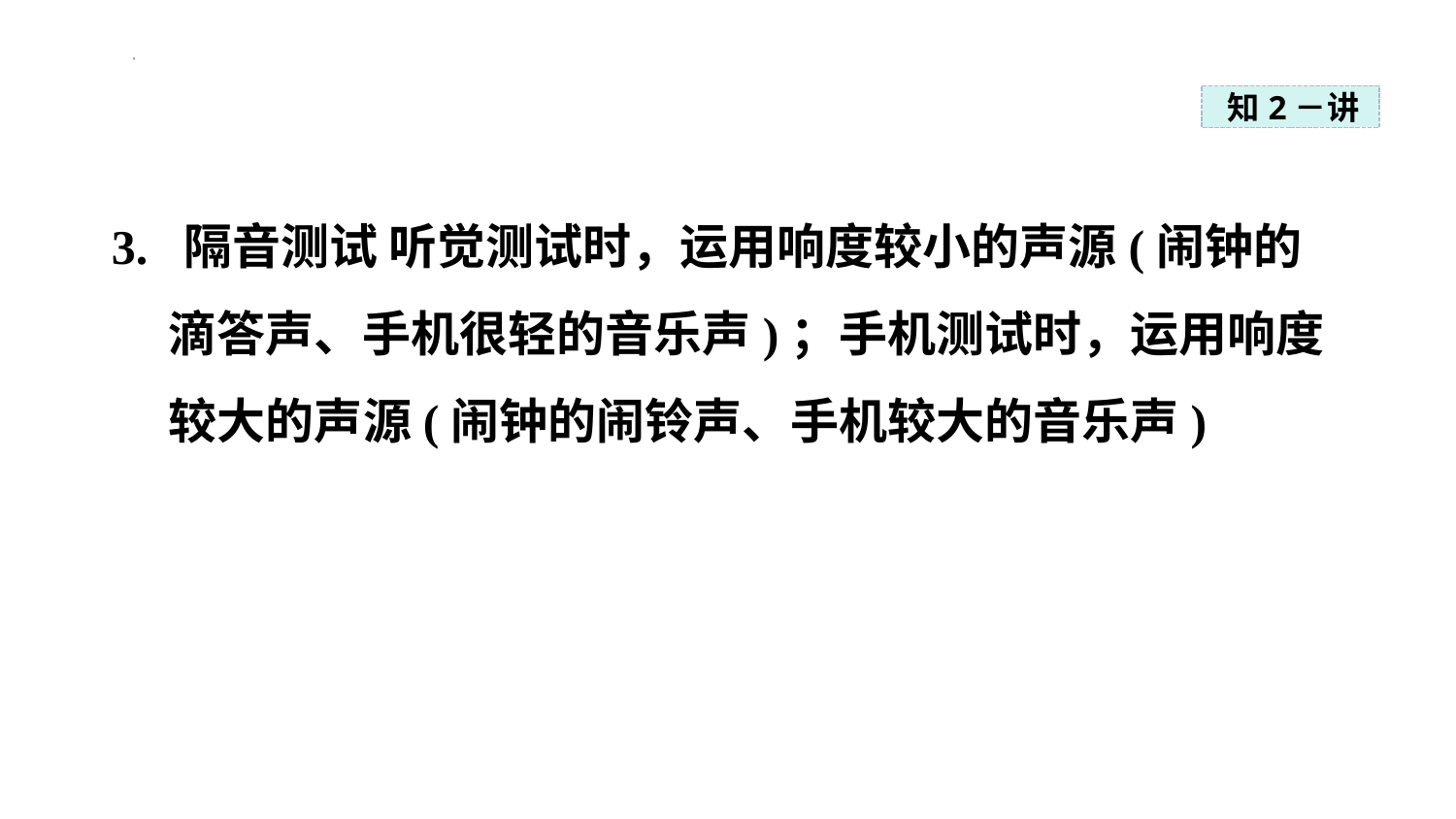

知2－讲

3.  隔音测试 听觉测试时，运用响度较小的声源(闹钟的滴答声、手机很轻的音乐声)；手机测试时，运用响度较大的声源(闹钟的闹铃声、手机较大的音乐声)